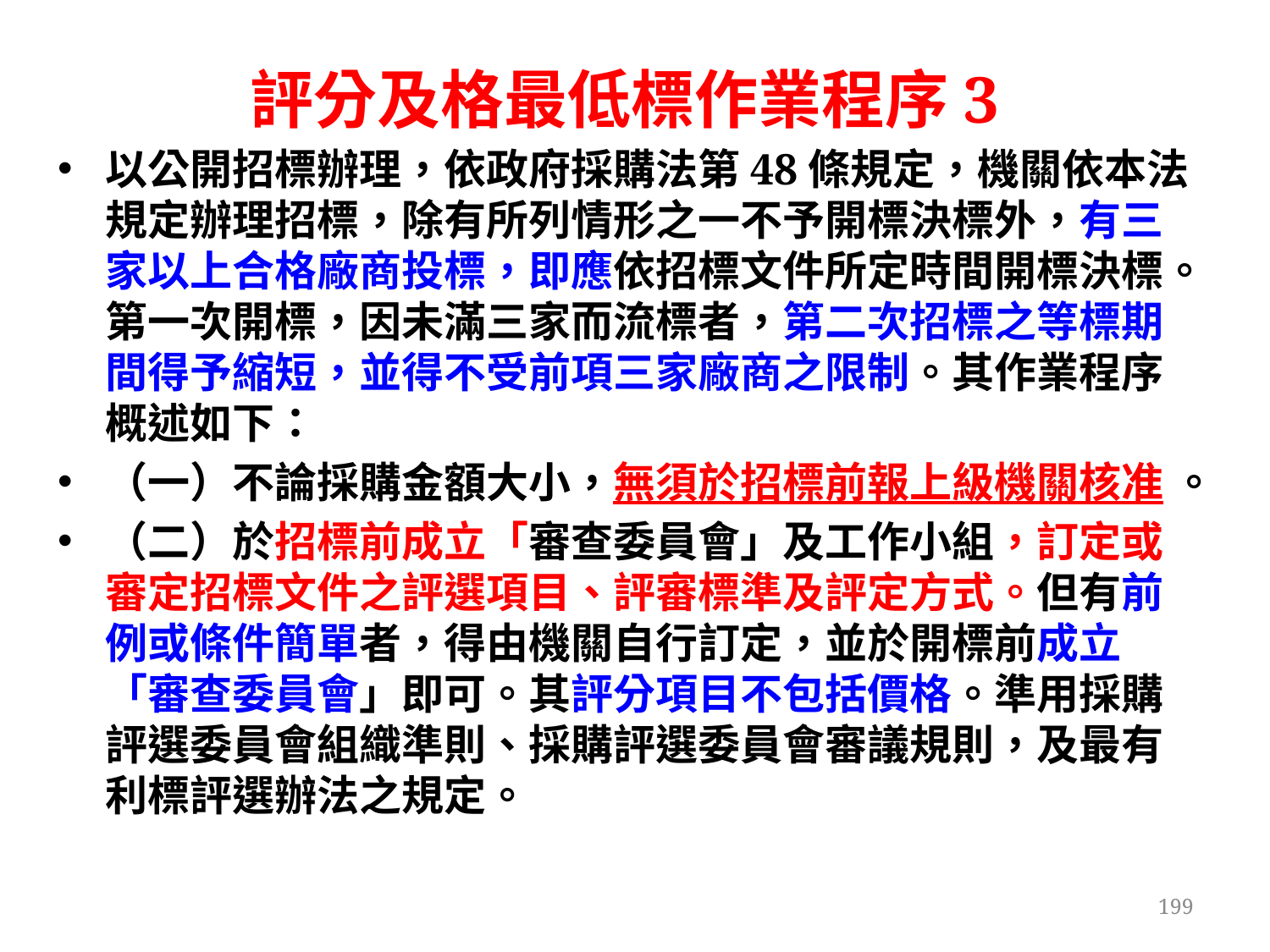

# 評分及格最低標作業程序3
以公開招標辦理，依政府採購法第48條規定，機關依本法規定辦理招標，除有所列情形之一不予開標決標外，有三家以上合格廠商投標，即應依招標文件所定時間開標決標。第一次開標，因未滿三家而流標者，第二次招標之等標期間得予縮短，並得不受前項三家廠商之限制。其作業程序概述如下：
（一）不論採購金額大小，無須於招標前報上級機關核准 。
（二）於招標前成立「審查委員會」及工作小組，訂定或審定招標文件之評選項目、評審標準及評定方式。但有前例或條件簡單者，得由機關自行訂定，並於開標前成立「審查委員會」即可。其評分項目不包括價格。準用採購評選委員會組織準則、採購評選委員會審議規則，及最有利標評選辦法之規定。
199